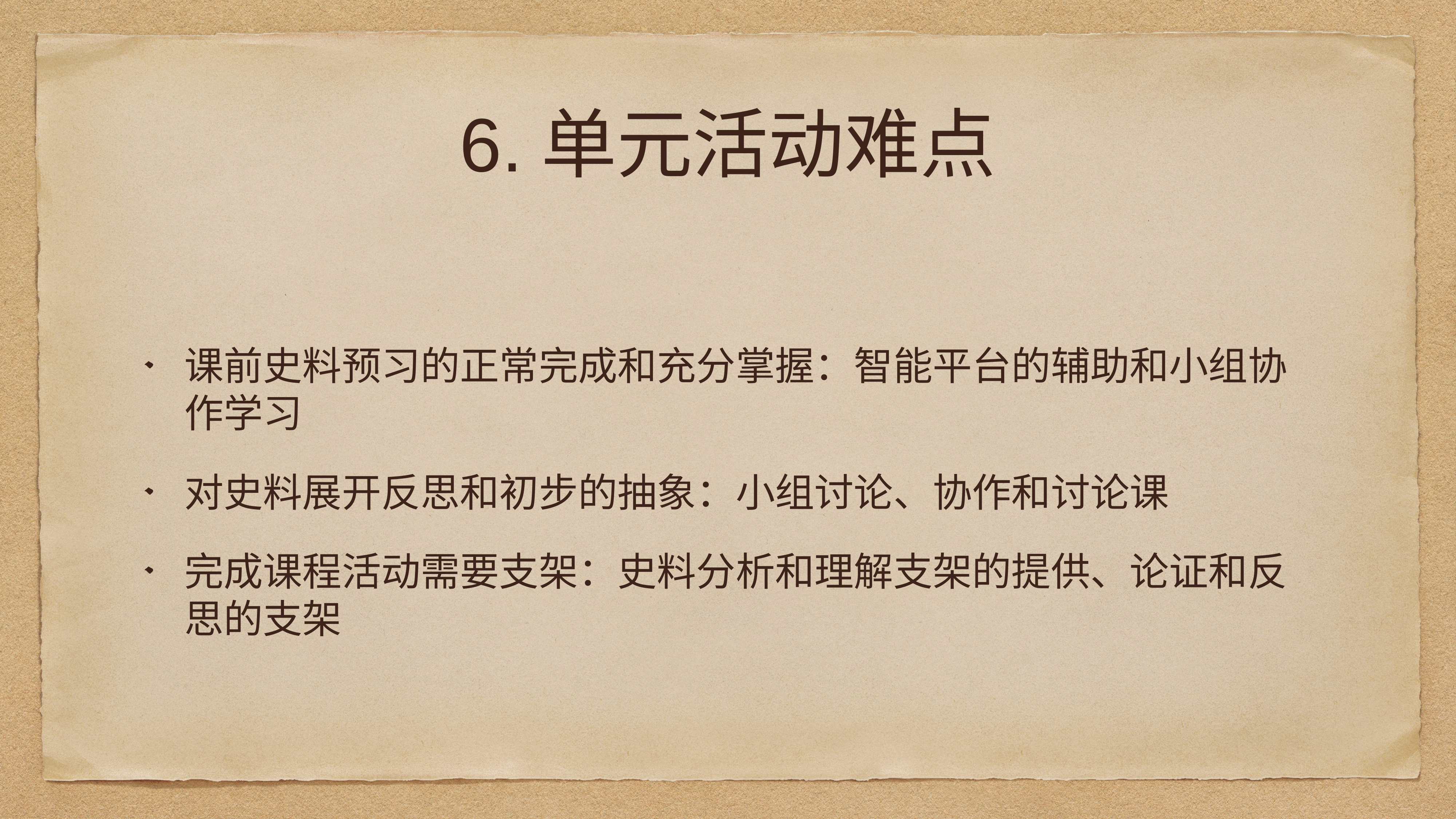

# 6.单元活动难点
课前史料预习的正常完成和充分掌握：智能平台的辅助和小组协作学习
对史料展开反思和初步的抽象：小组讨论、协作和讨论课
完成课程活动需要支架：史料分析和理解支架的提供、论证和反思的支架